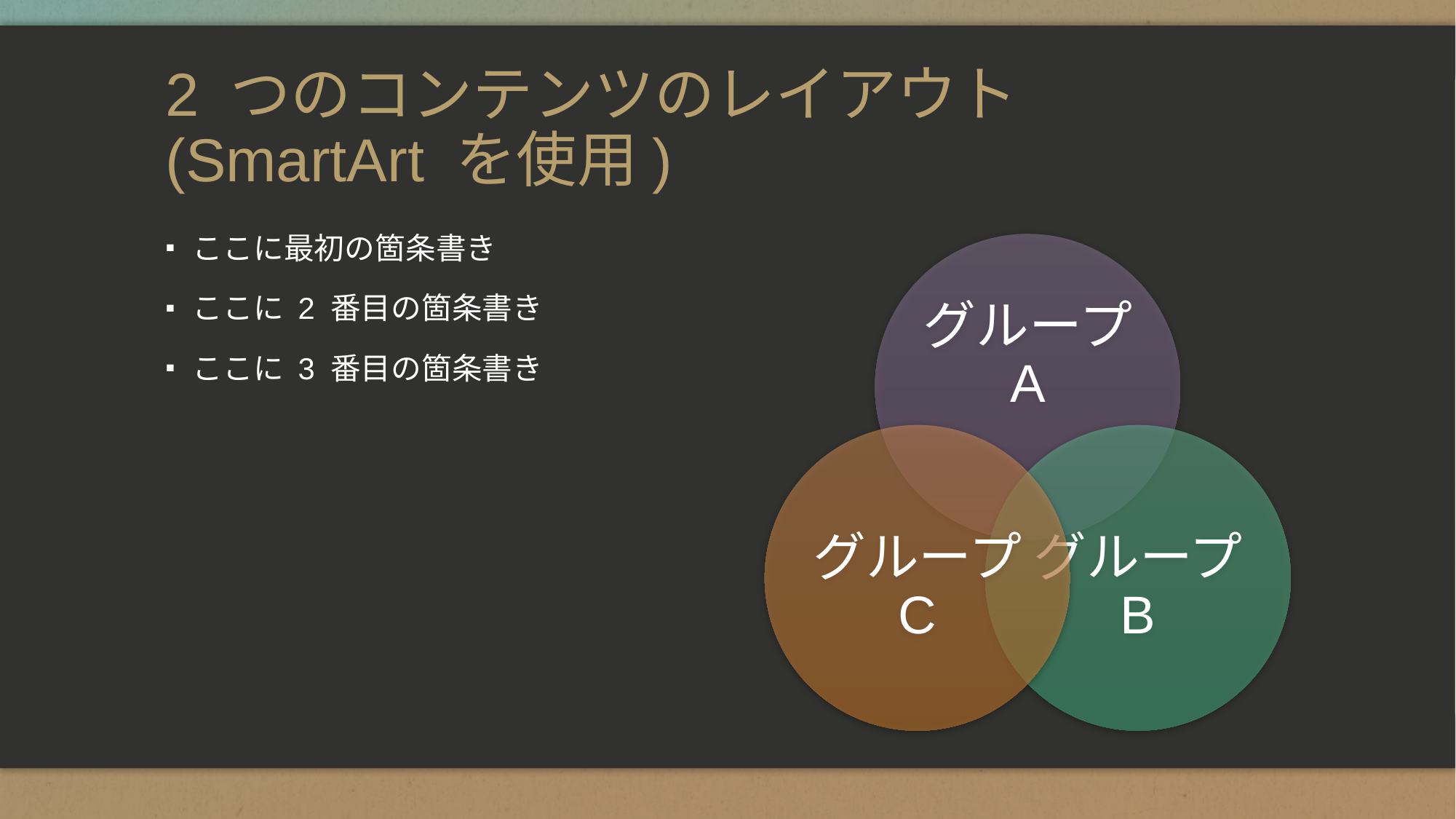

# 2 つのコンテンツのレイアウト (SmartArt を使用)
ここに最初の箇条書き
ここに 2 番目の箇条書き
ここに 3 番目の箇条書き
グループ A
グループ B
グループ C